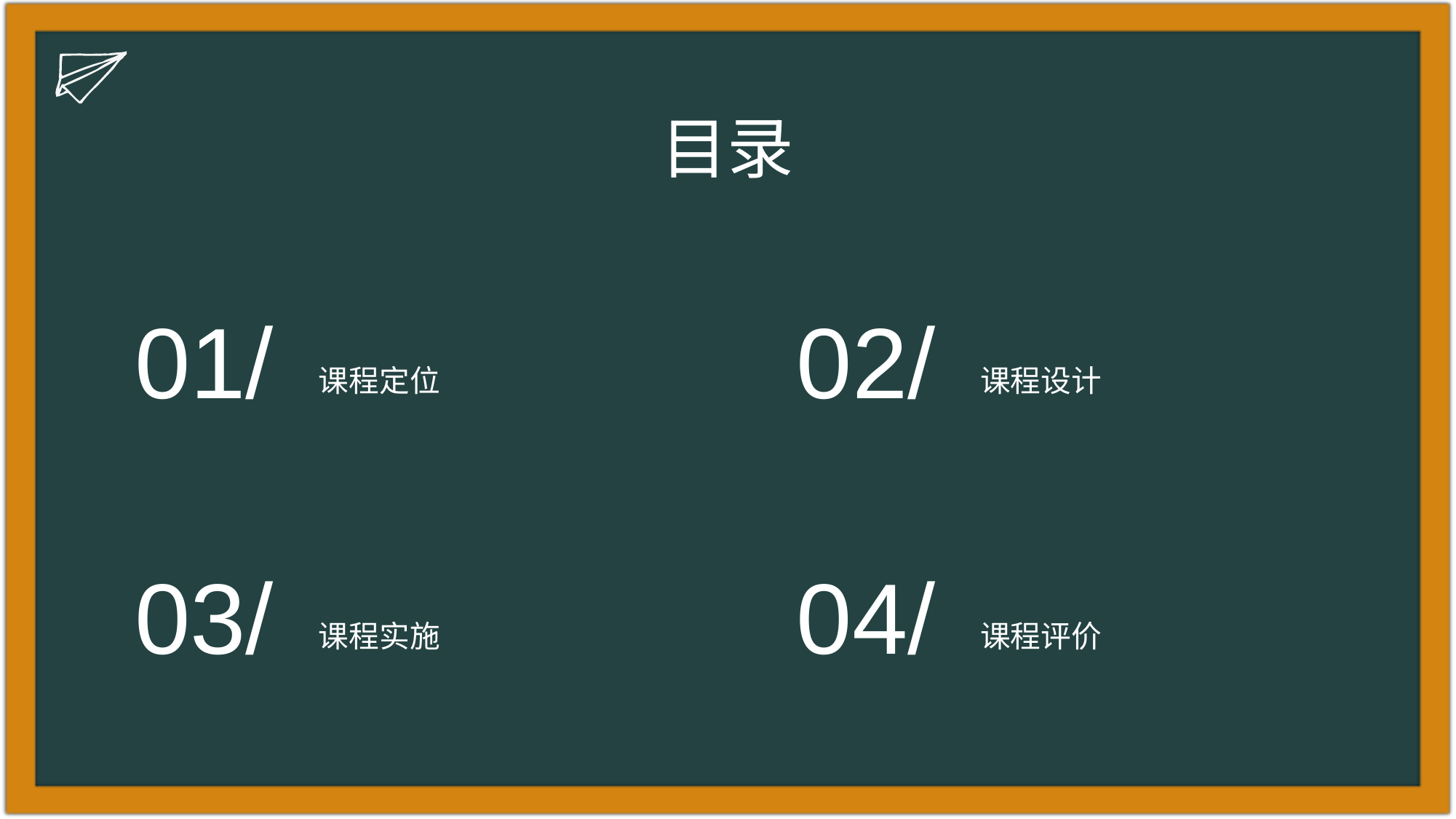

目录
01/
02/
课程定位
课程设计
03/
04/
课程实施
课程评价